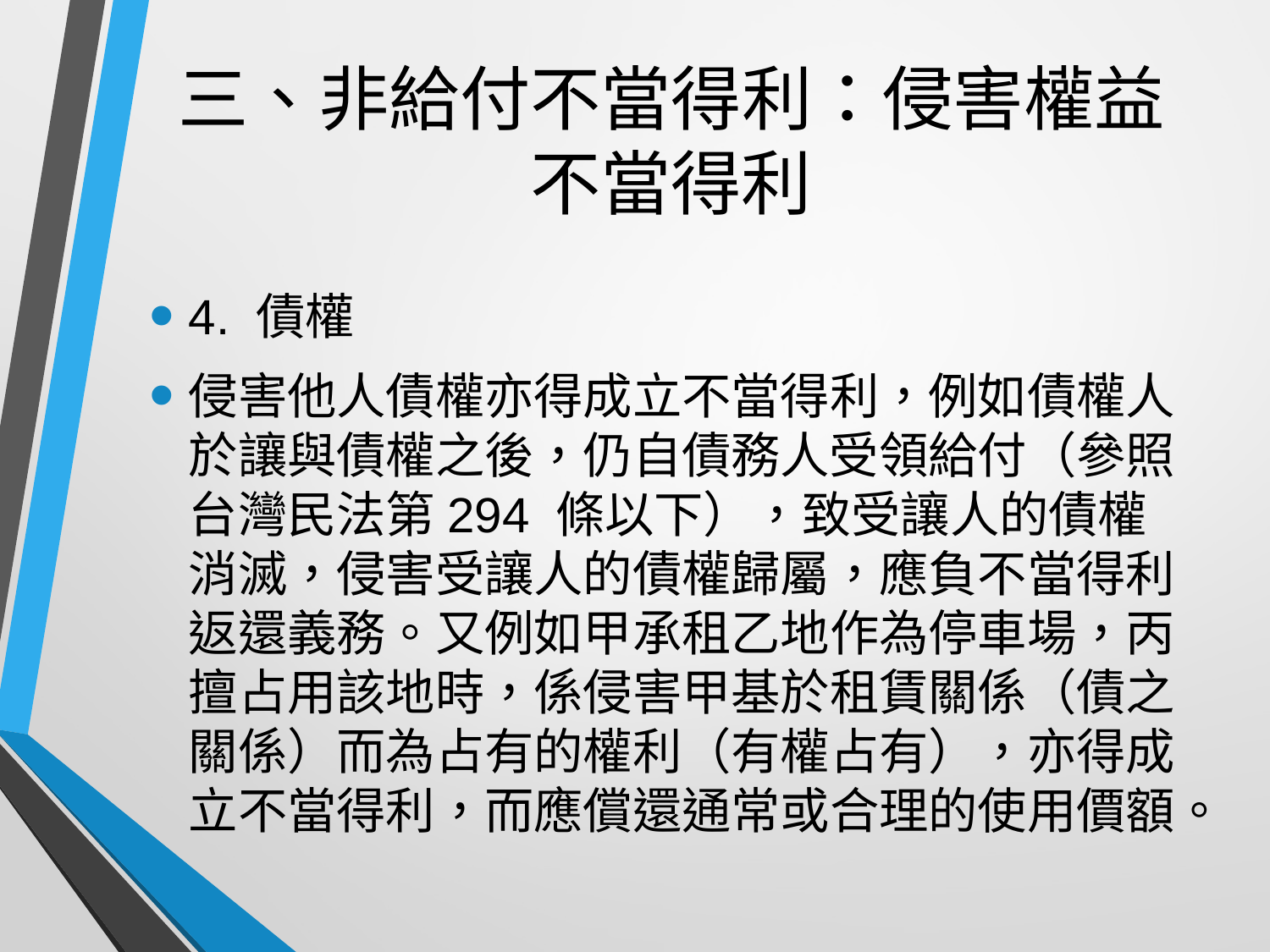

# 三、非給付不當得利：侵害權益不當得利
4. 債權
侵害他人債權亦得成立不當得利，例如債權人於讓與債權之後，仍自債務人受領給付（參照台灣民法第294 條以下），致受讓人的債權消滅，侵害受讓人的債權歸屬，應負不當得利返還義務。又例如甲承租乙地作為停車場，丙擅占用該地時，係侵害甲基於租賃關係（債之關係）而為占有的權利（有權占有），亦得成立不當得利，而應償還通常或合理的使用價額。